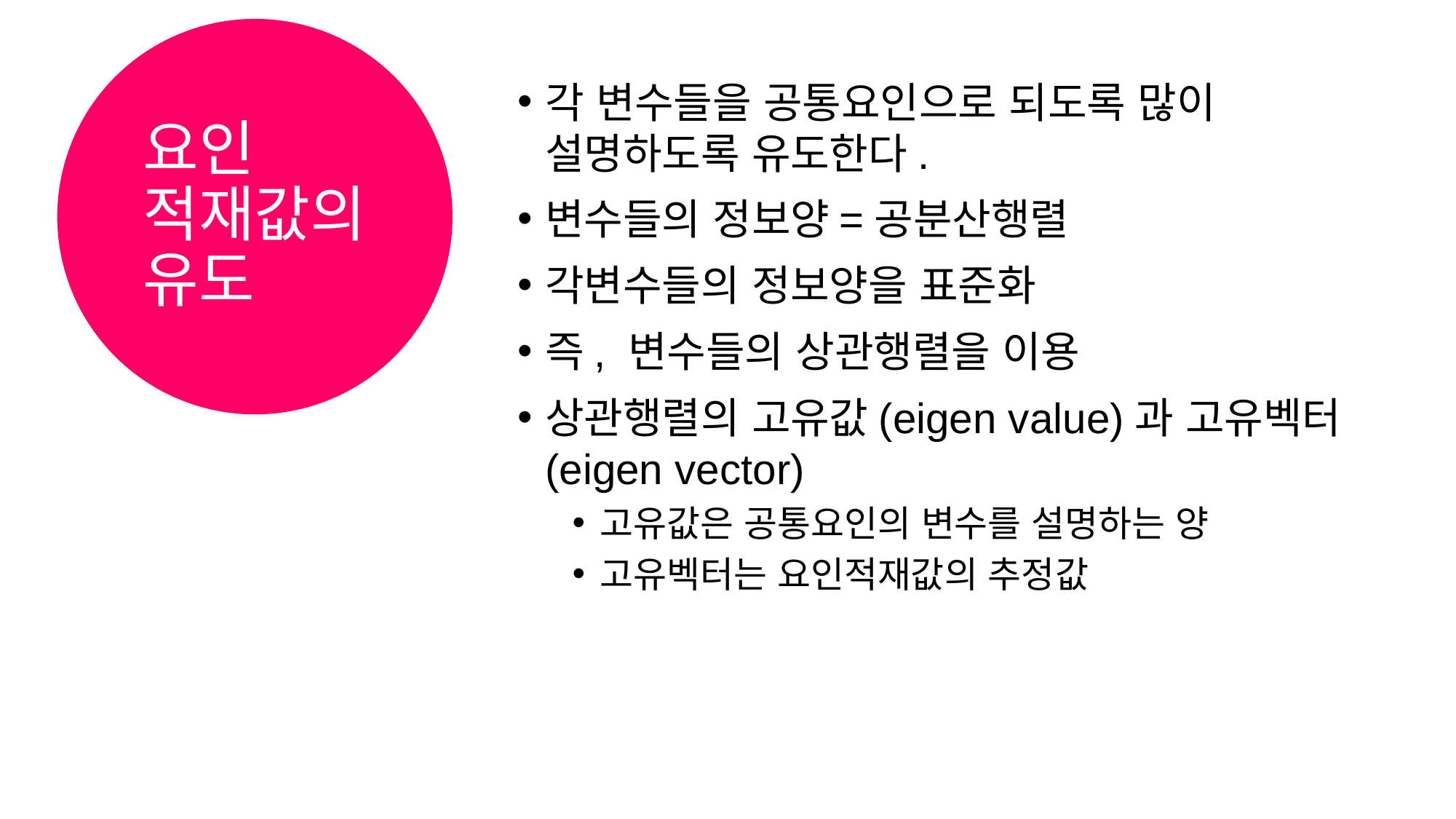

각 변수들을 공통요인으로 되도록 많이 설명하도록 유도한다.
변수들의 정보양=공분산행렬
각변수들의 정보양을 표준화
즉, 변수들의 상관행렬을 이용
상관행렬의 고유값(eigen value)과 고유벡터(eigen vector)
고유값은 공통요인의 변수를 설명하는 양
고유벡터는 요인적재값의 추정값
# 요인 적재값의 유도